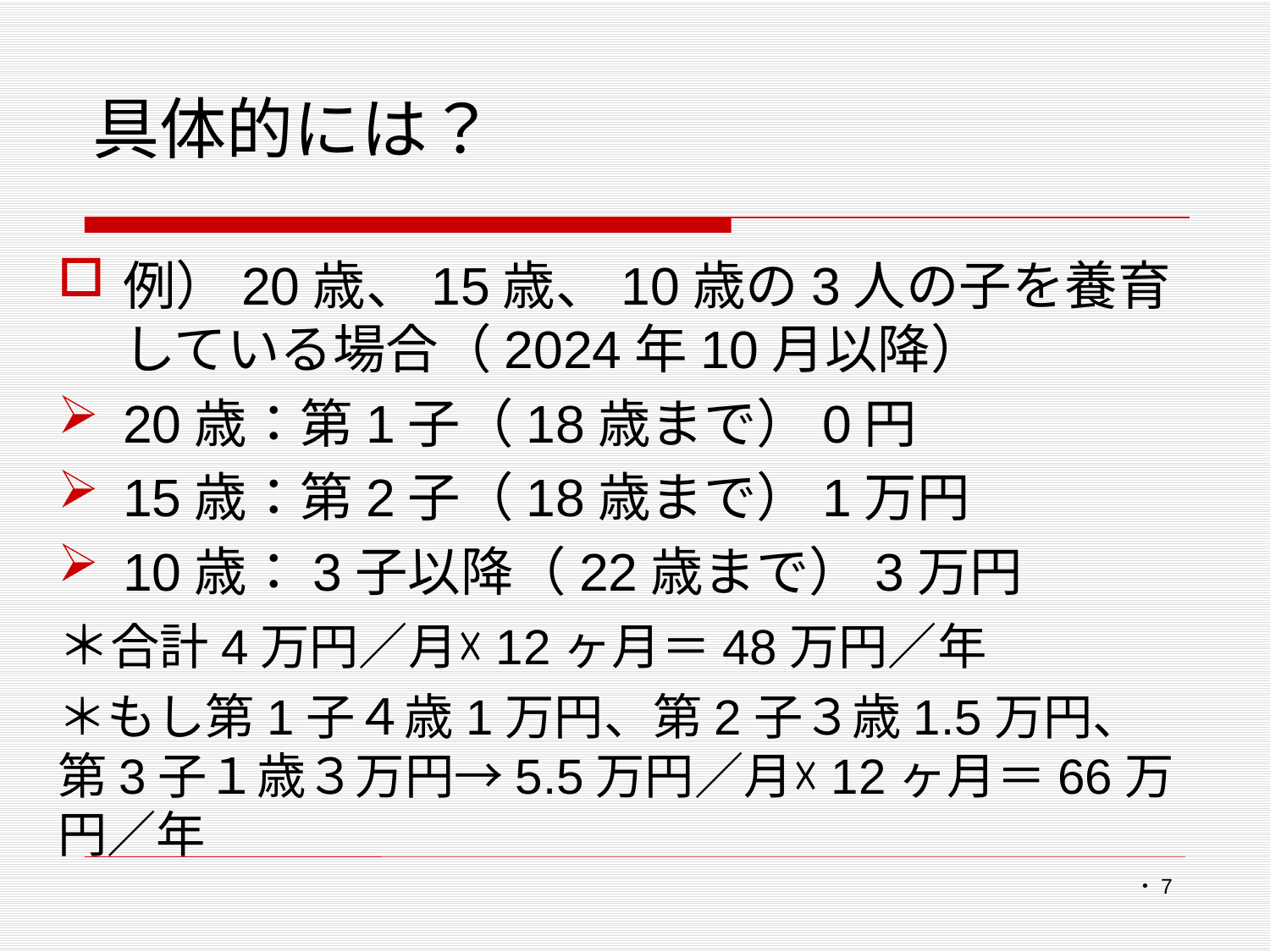

# 具体的には？
例）20歳、15歳、10歳の3人の子を養育している場合（2024年10月以降）
20歳：第1子（18歳まで）0円
15歳：第2子（18歳まで）1万円
10歳：3子以降（22歳まで）3万円
＊合計4万円／月☓12ヶ月＝48万円／年
＊もし第1子４歳1万円、第2子３歳1.5万円、第3子１歳３万円→5.5万円／月☓12ヶ月＝66万円／年
・7